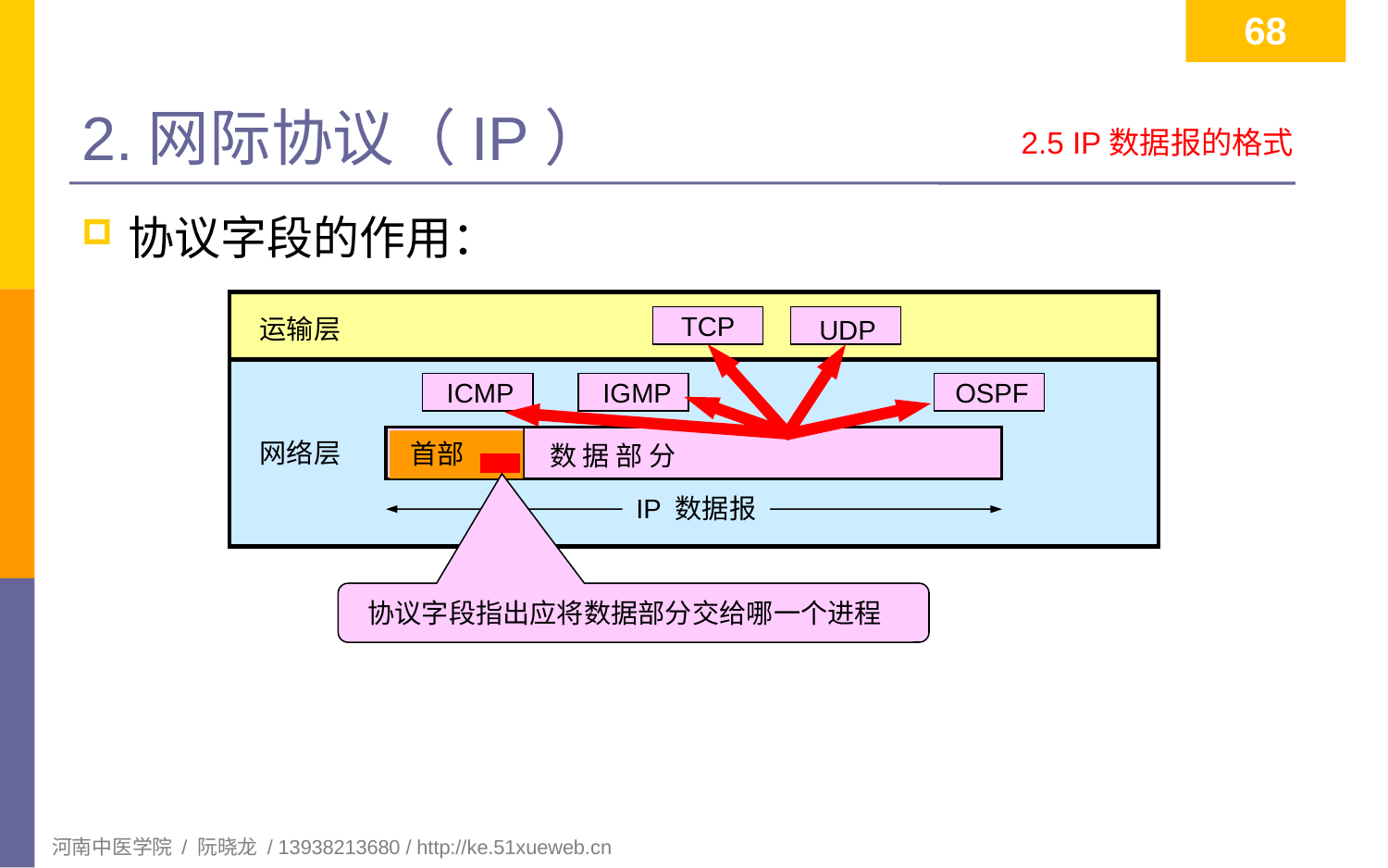

68
# 2.网际协议（IP）
2.5 IP数据报的格式
协议字段的作用：

TCP
运输层
UDP

ICMP
IGMP
OSPF

网络层

首部
数 据 部 分

协议字段指出应将数据部分交给哪一个进程
IP 数据报